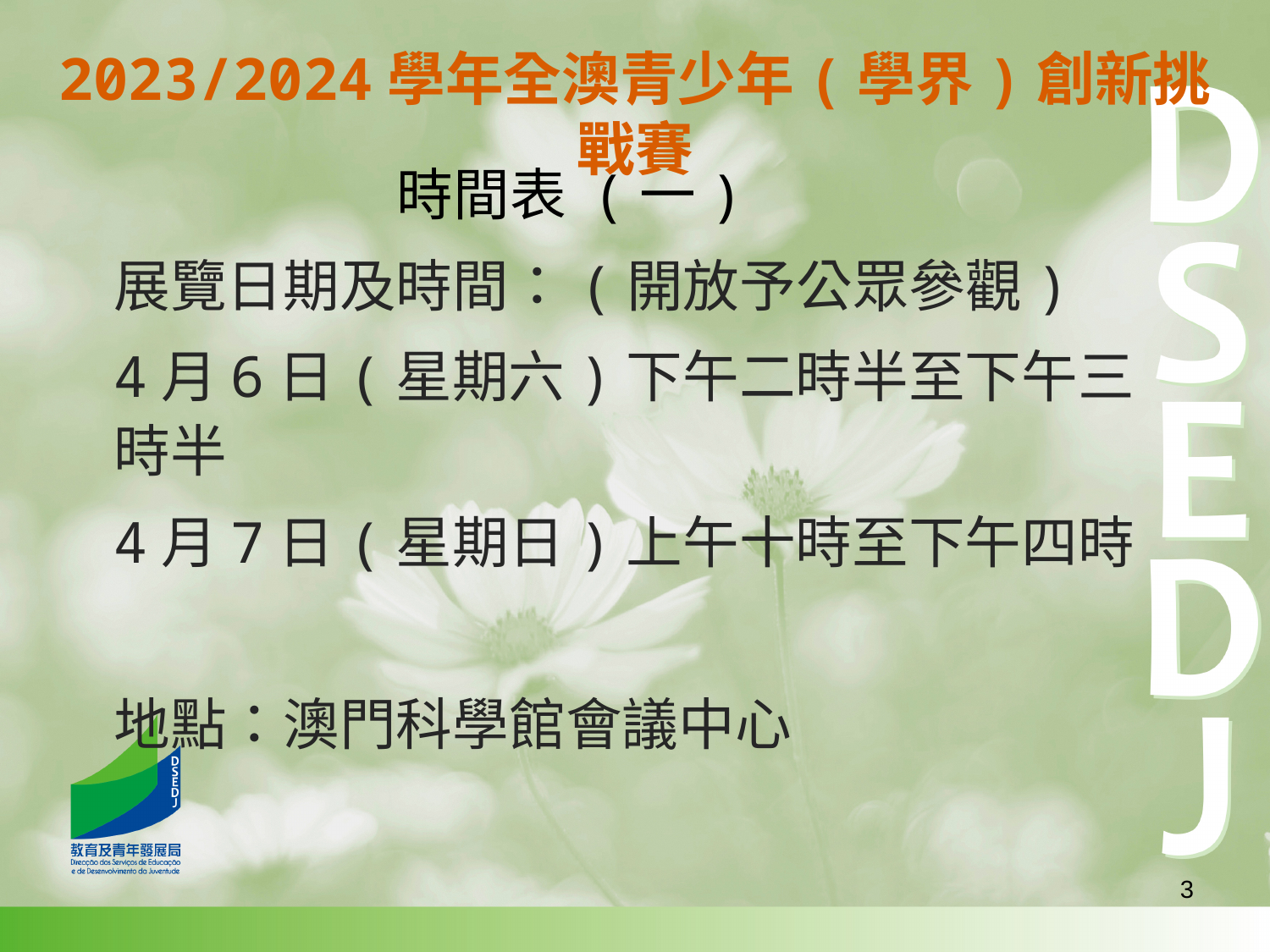

2023/2024學年全澳青少年(學界)創新挑戰賽
時間表 (一)
展覽日期及時間：(開放予公眾參觀)
4月6日(星期六)下午二時半至下午三時半
4月7日(星期日)上午十時至下午四時

地點：澳門科學館會議中心
3